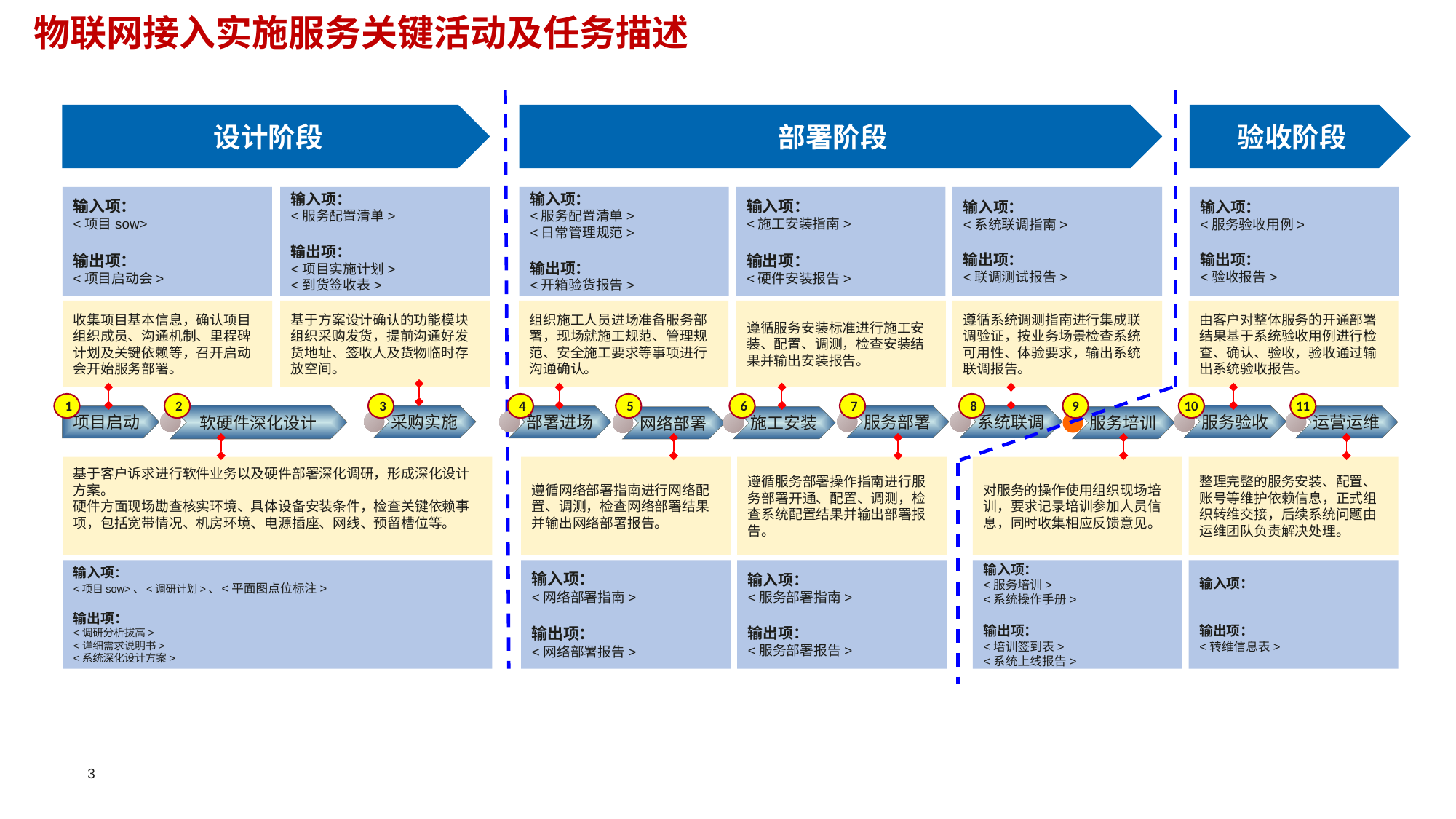

物联网接入实施服务关键活动及任务描述
设计阶段
部署阶段
验收阶段
输入项：
<项目sow>

输出项：
<项目启动会>
输入项：
<服务配置清单>

输出项：
<项目实施计划>
<到货签收表>
输入项：
<服务配置清单>
<日常管理规范>

输出项：
<开箱验货报告>
输入项：
<施工安装指南>

输出项：
<硬件安装报告>
输入项：
<系统联调指南>

输出项：
<联调测试报告>
输入项：
<服务验收用例>

输出项：
<验收报告>
收集项目基本信息，确认项目组织成员、沟通机制、里程碑计划及关键依赖等，召开启动会开始服务部署。
基于方案设计确认的功能模块组织采购发货，提前沟通好发货地址、签收人及货物临时存放空间。
组织施工人员进场准备服务部署，现场就施工规范、管理规范、安全施工要求等事项进行沟通确认。
遵循服务安装标准进行施工安装、配置、调测，检查安装结果并输出安装报告。
遵循系统调测指南进行集成联调验证，按业务场景检查系统可用性、体验要求，输出系统联调报告。
由客户对整体服务的开通部署结果基于系统验收用例进行检查、确认、验收，验收通过输出系统验收报告。
1
2
3
4
5
6
7
8
9
10
11
服务验收
服务部署
系统联调
软硬件深化设计
采购实施
项目启动
部署进场
运营运维
服务培训
施工安装
网络部署

基于客户诉求进行软件业务以及硬件部署深化调研，形成深化设计方案。
硬件方面现场勘查核实环境、具体设备安装条件，检查关键依赖事项，包括宽带情况、机房环境、电源插座、网线、预留槽位等。

遵循网络部署指南进行网络配置、调测，检查网络部署结果并输出网络部署报告。
遵循服务部署操作指南进行服务部署开通、配置、调测，检查系统配置结果并输出部署报告。
对服务的操作使用组织现场培训，要求记录培训参加人员信息，同时收集相应反馈意见。
整理完整的服务安装、配置、账号等维护依赖信息，正式组织转维交接，后续系统问题由运维团队负责解决处理。
输入项：
<项目sow>、<调研计划>、<平面图点位标注>

输出项：
<调研分析拔高>
<详细需求说明书>
<系统深化设计方案>
输入项：
<网络部署指南>

输出项：
<网络部署报告>
输入项：
<服务部署指南>

输出项：
<服务部署报告>
输入项：
<服务培训>
<系统操作手册>

输出项：
<培训签到表>
<系统上线报告>
输入项：

输出项：
<转维信息表>